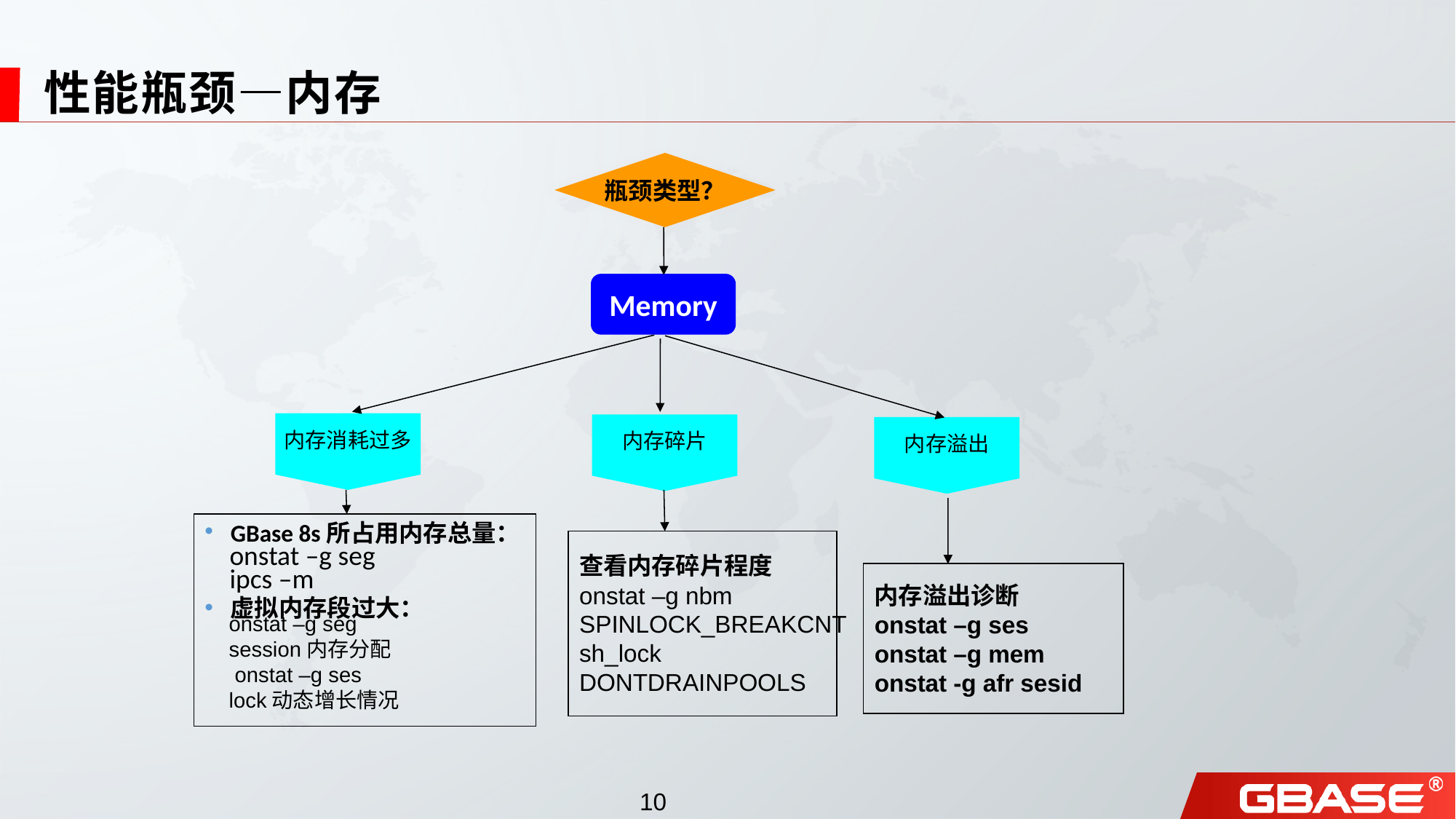

# 性能瓶颈—内存
瓶颈类型？

Memory

内存消耗过多
内存碎片
内存溢出

GBase 8s所占用内存总量：
    onstat –g seg
    ipcs –m
虚拟内存段过大：
    onstat –g seg

    session内存分配

     onstat –g ses

    lock动态增长情况
查看内存碎片程度
onstat –g nbm
SPINLOCK_BREAKCNT
sh_lock
DONTDRAINPOOLS
内存溢出诊断
onstat –g ses
onstat –g mem
onstat -g afr sesid